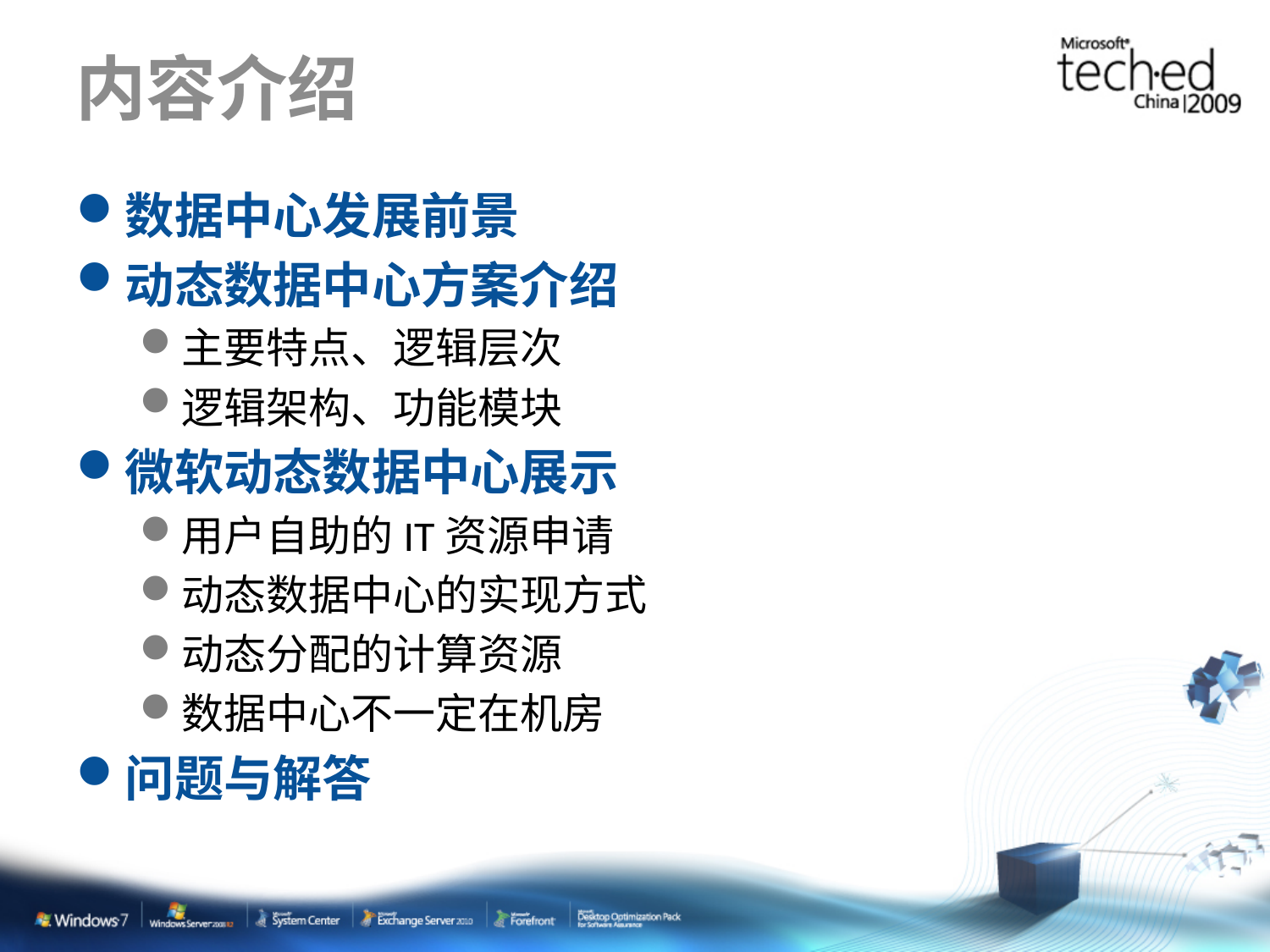

# 内容介绍
数据中心发展前景
动态数据中心方案介绍
主要特点、逻辑层次
逻辑架构、功能模块
微软动态数据中心展示
用户自助的IT资源申请
动态数据中心的实现方式
动态分配的计算资源
数据中心不一定在机房
问题与解答